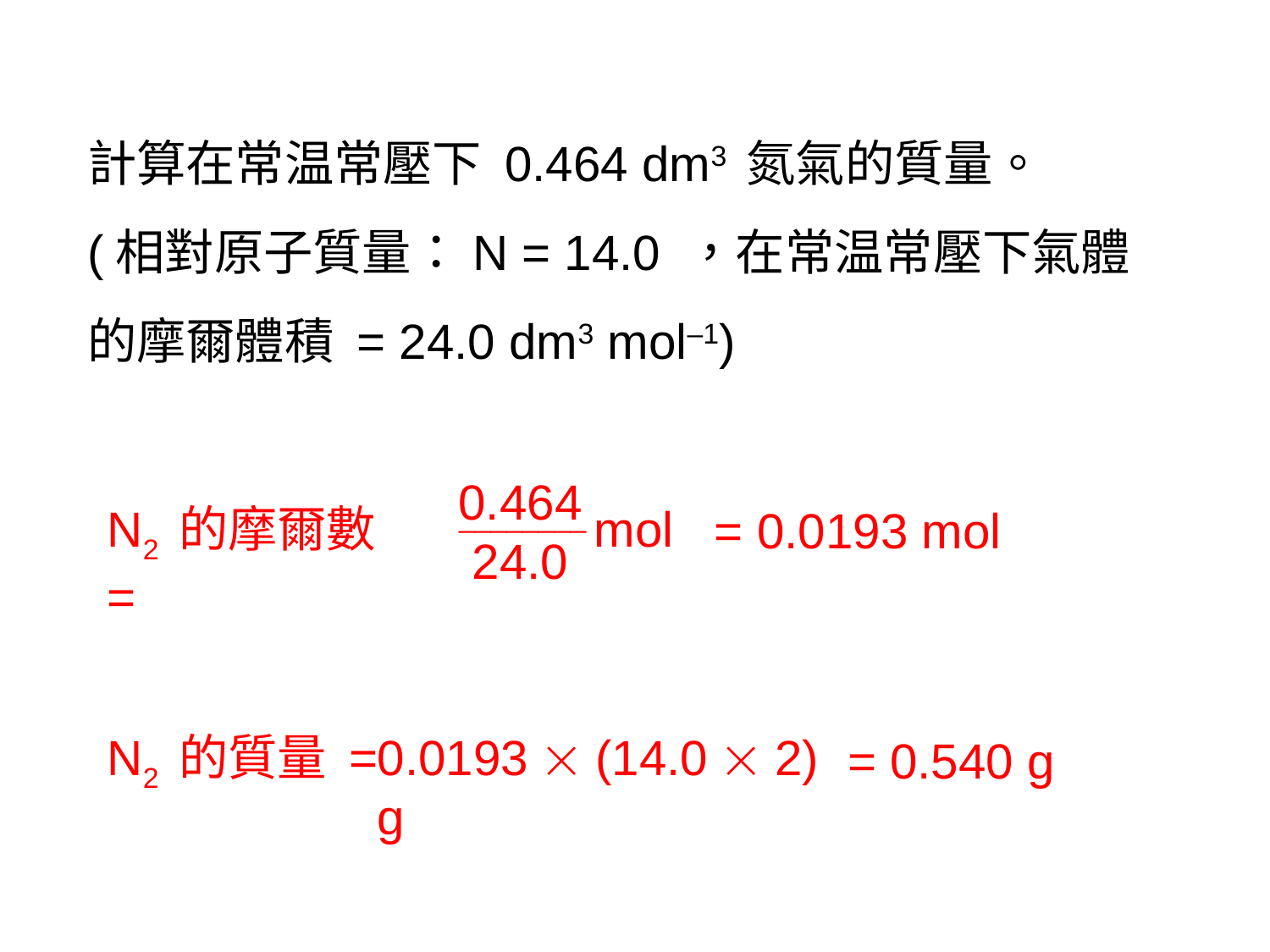

計算在常温常壓下 0.464 dm3 氮氣的質量。
(相對原子質量：N = 14.0 ，在常温常壓下氣體的摩爾體積 = 24.0 dm3 mol–1)
0.464
24.0
N2 的摩爾數 =
________ mol
= 0.0193 mol
N2 的質量 =
0.0193 × (14.0 × 2) g
= 0.540 g